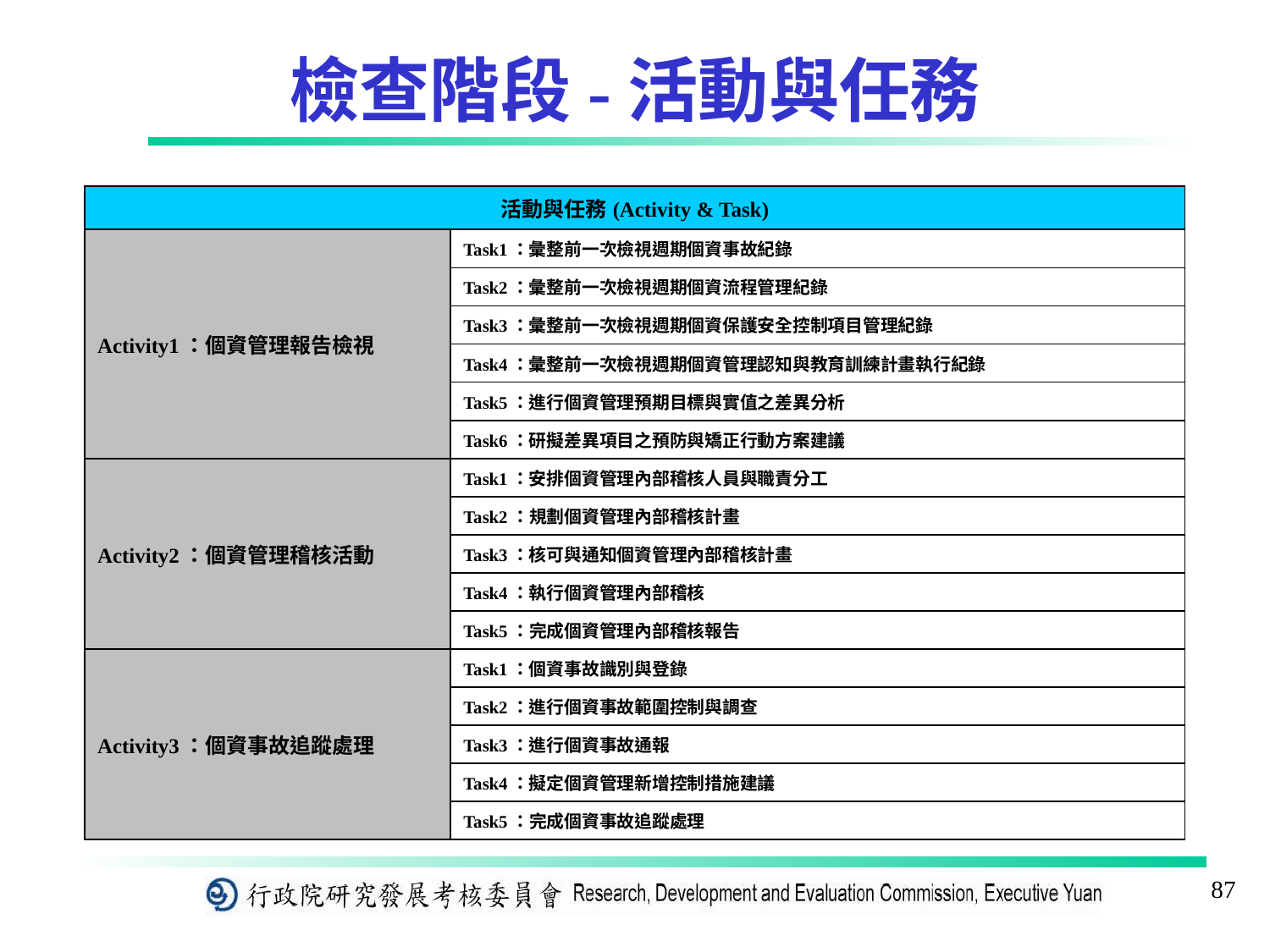

# 檢查階段-活動與任務
| 活動與任務(Activity & Task) |  |
| --- | --- |
| Activity1：個資管理報告檢視 | Task1：彙整前一次檢視週期個資事故紀錄 |
|  | Task2：彙整前一次檢視週期個資流程管理紀錄 |
|  | Task3：彙整前一次檢視週期個資保護安全控制項目管理紀錄 |
|  | Task4：彙整前一次檢視週期個資管理認知與教育訓練計畫執行紀錄 |
|  | Task5：進行個資管理預期目標與實值之差異分析 |
|  | Task6：研擬差異項目之預防與矯正行動方案建議 |
| Activity2：個資管理稽核活動 | Task1：安排個資管理內部稽核人員與職責分工 |
|  | Task2：規劃個資管理內部稽核計畫 |
|  | Task3：核可與通知個資管理內部稽核計畫 |
|  | Task4：執行個資管理內部稽核 |
|  | Task5：完成個資管理內部稽核報告 |
| Activity3：個資事故追蹤處理 | Task1：個資事故識別與登錄 |
|  | Task2：進行個資事故範圍控制與調查 |
|  | Task3：進行個資事故通報 |
|  | Task4：擬定個資管理新增控制措施建議 |
|  | Task5：完成個資事故追蹤處理 |
87